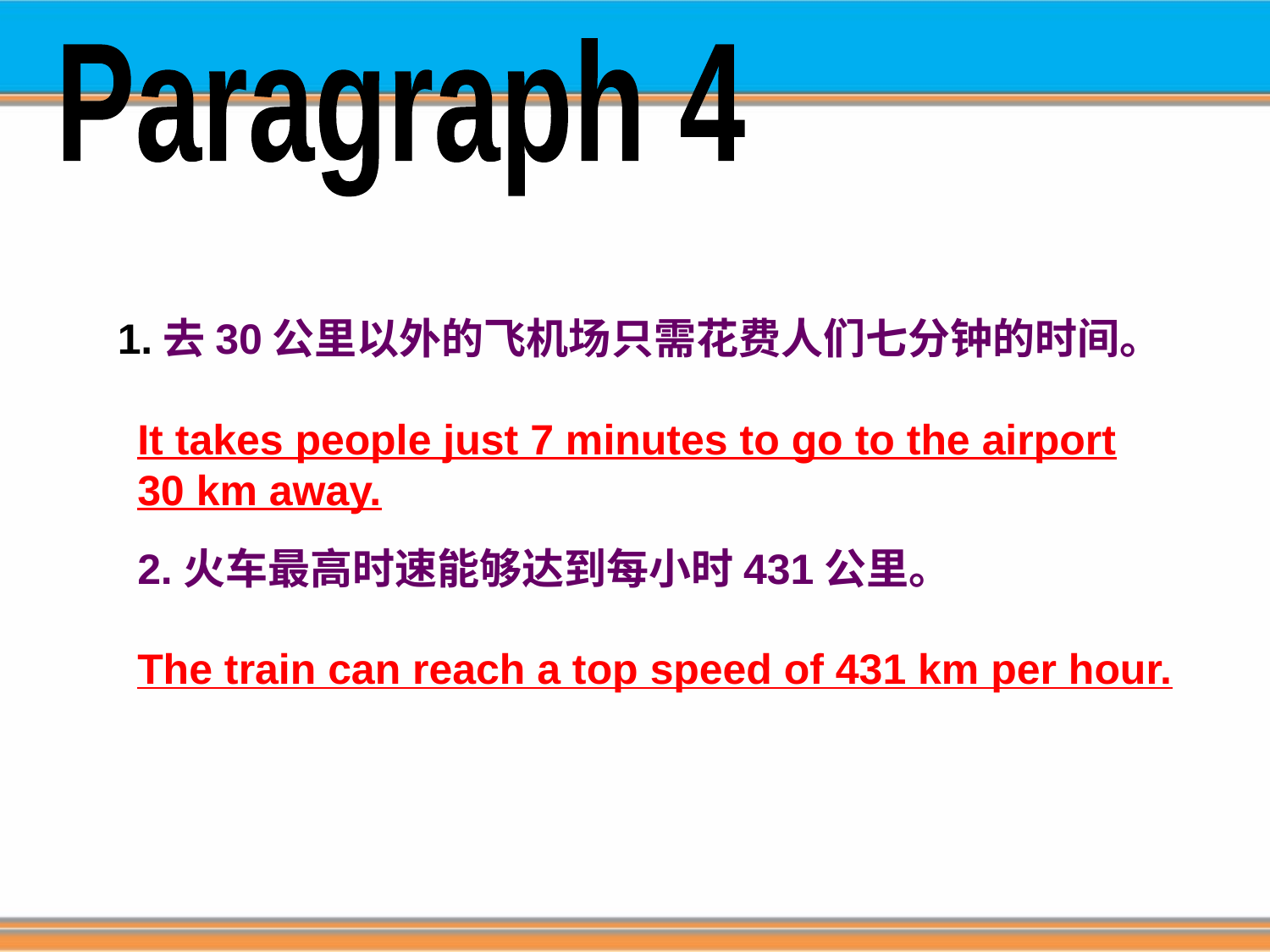

Paragraph 4
1.去30公里以外的飞机场只需花费人们七分钟的时间。
It takes people just 7 minutes to go to the airport 30 km away.
2.火车最高时速能够达到每小时431公里。
The train can reach a top speed of 431 km per hour.